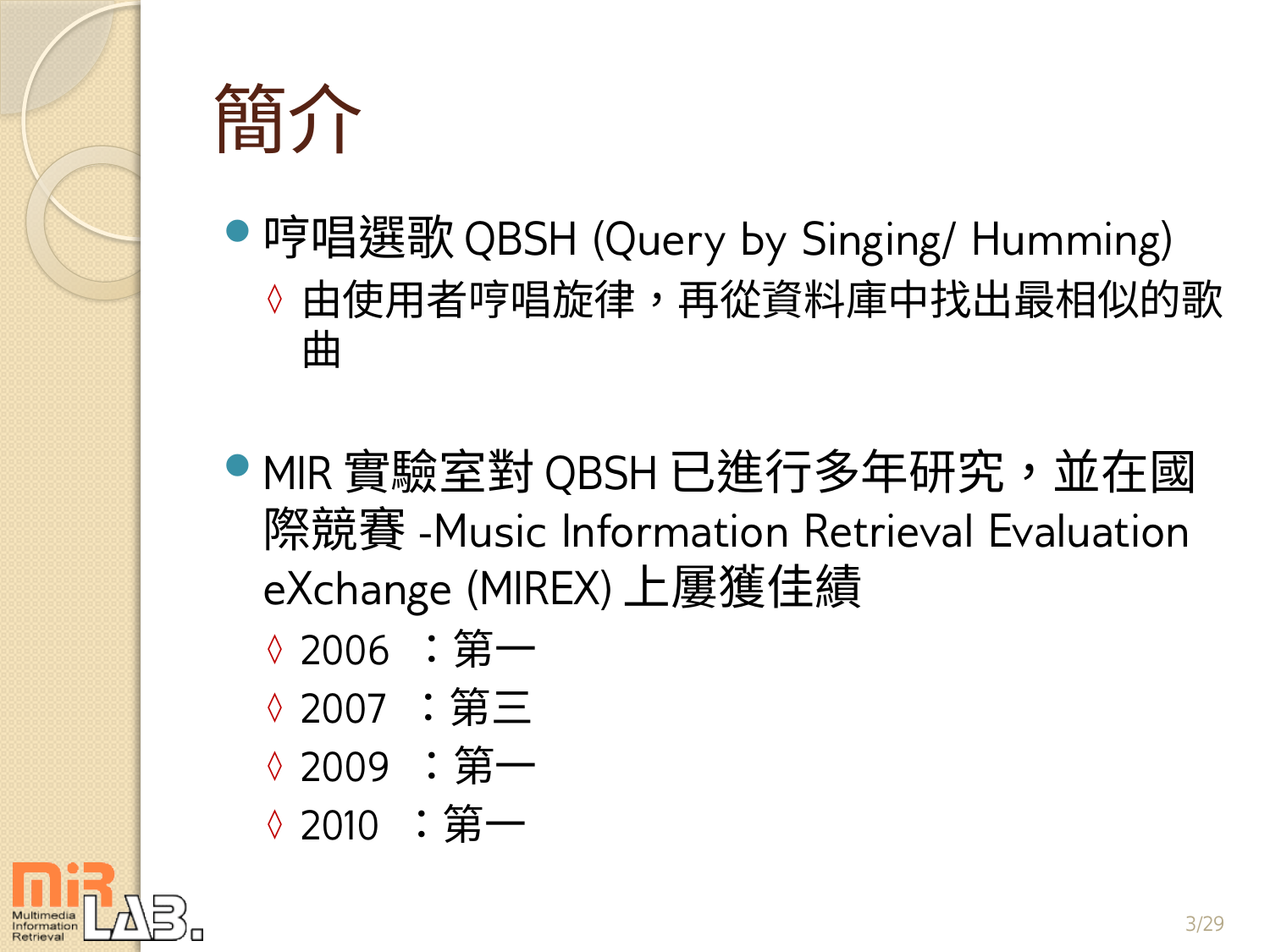

# 簡介
哼唱選歌QBSH (Query by Singing/ Humming)
由使用者哼唱旋律，再從資料庫中找出最相似的歌曲

MIR實驗室對QBSH已進行多年研究，並在國際競賽-Music Information Retrieval Evaluation eXchange (MIREX)上屢獲佳績
2006 ：第一
2007 ：第三
2009 ：第一
2010 ：第一